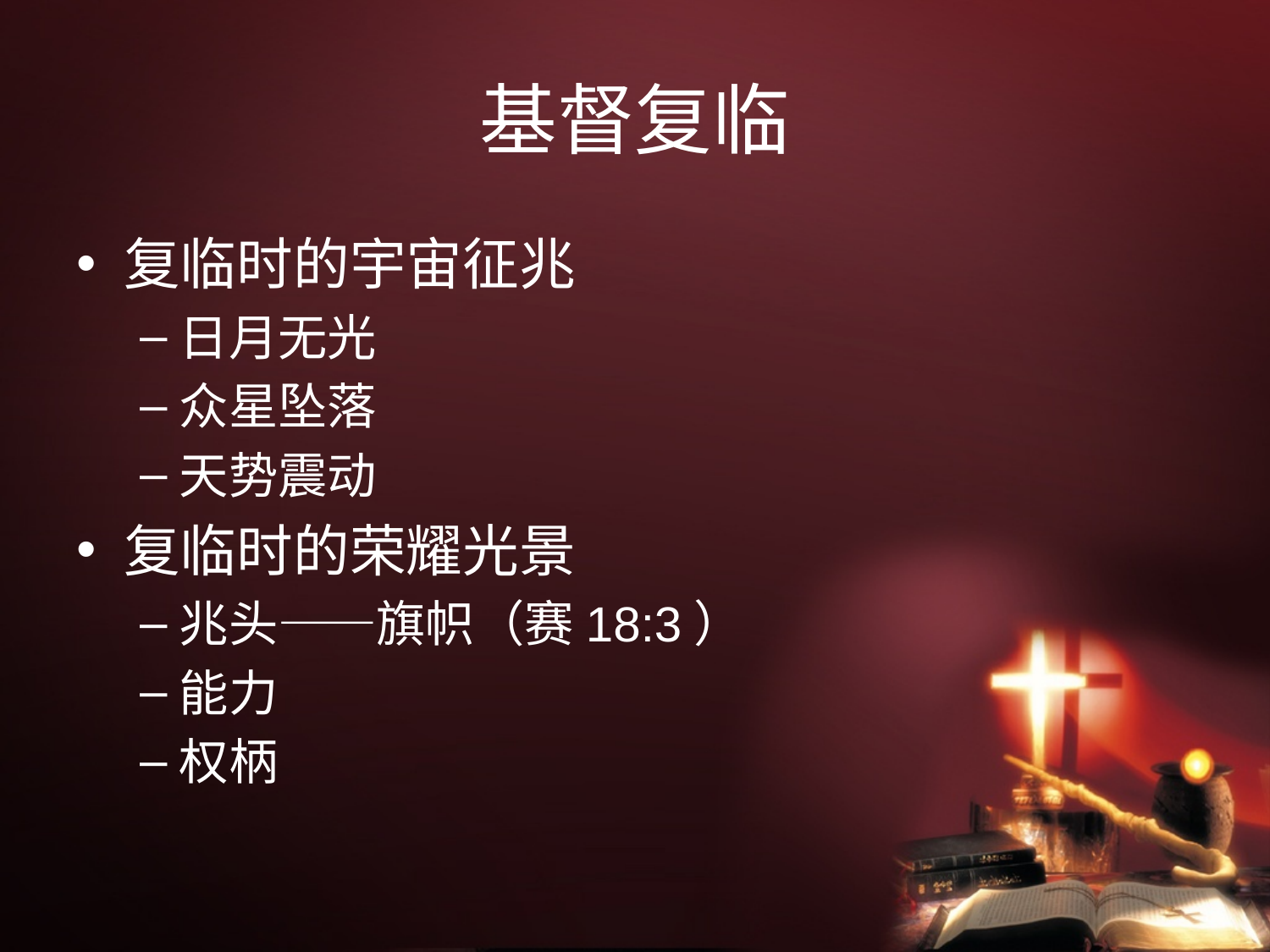

# 基督复临
复临时的宇宙征兆
日月无光
众星坠落
天势震动
复临时的荣耀光景
兆头——旗帜（赛18:3）
能力
权柄